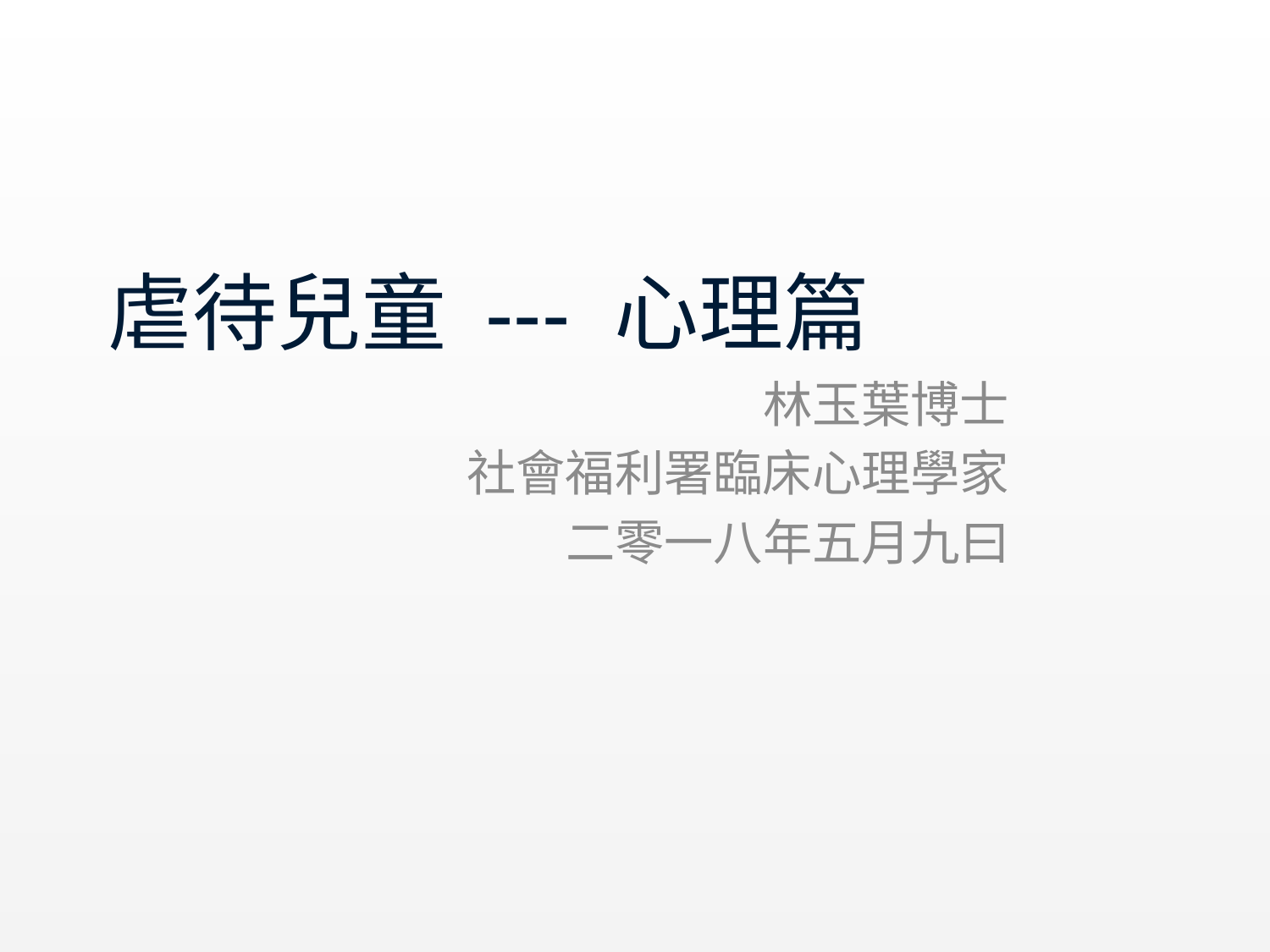

# 虐待兒童 --- 心理篇
林玉葉博士
社會福利署臨床心理學家
二零一八年五月九曰